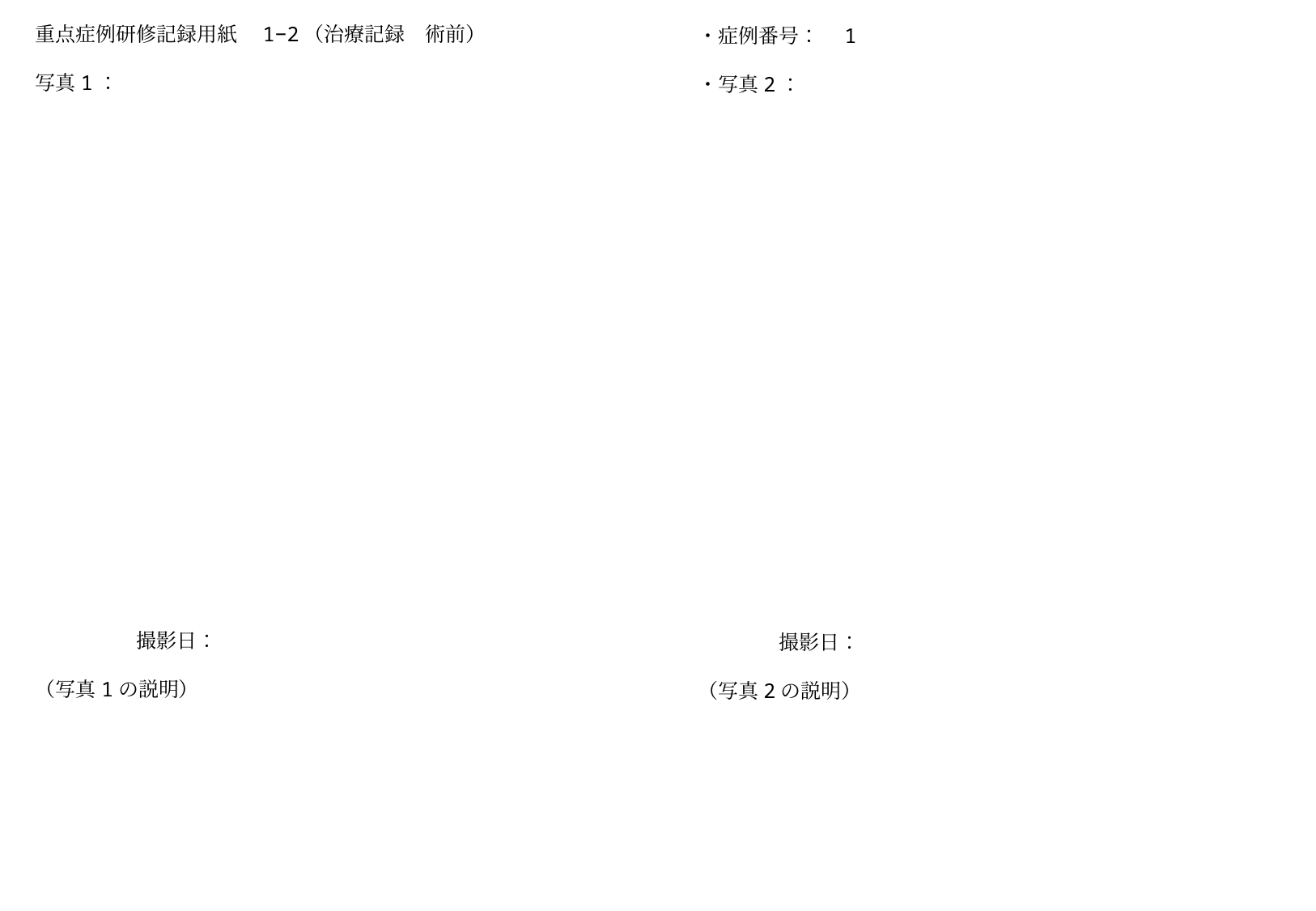

重点症例研修記録用紙　1−2（治療記録　術前）
・症例番号：　1

・写真2：

　　　　撮影日：

（写真2の説明）

写真1：

　　　　　撮影日：

（写真1の説明）